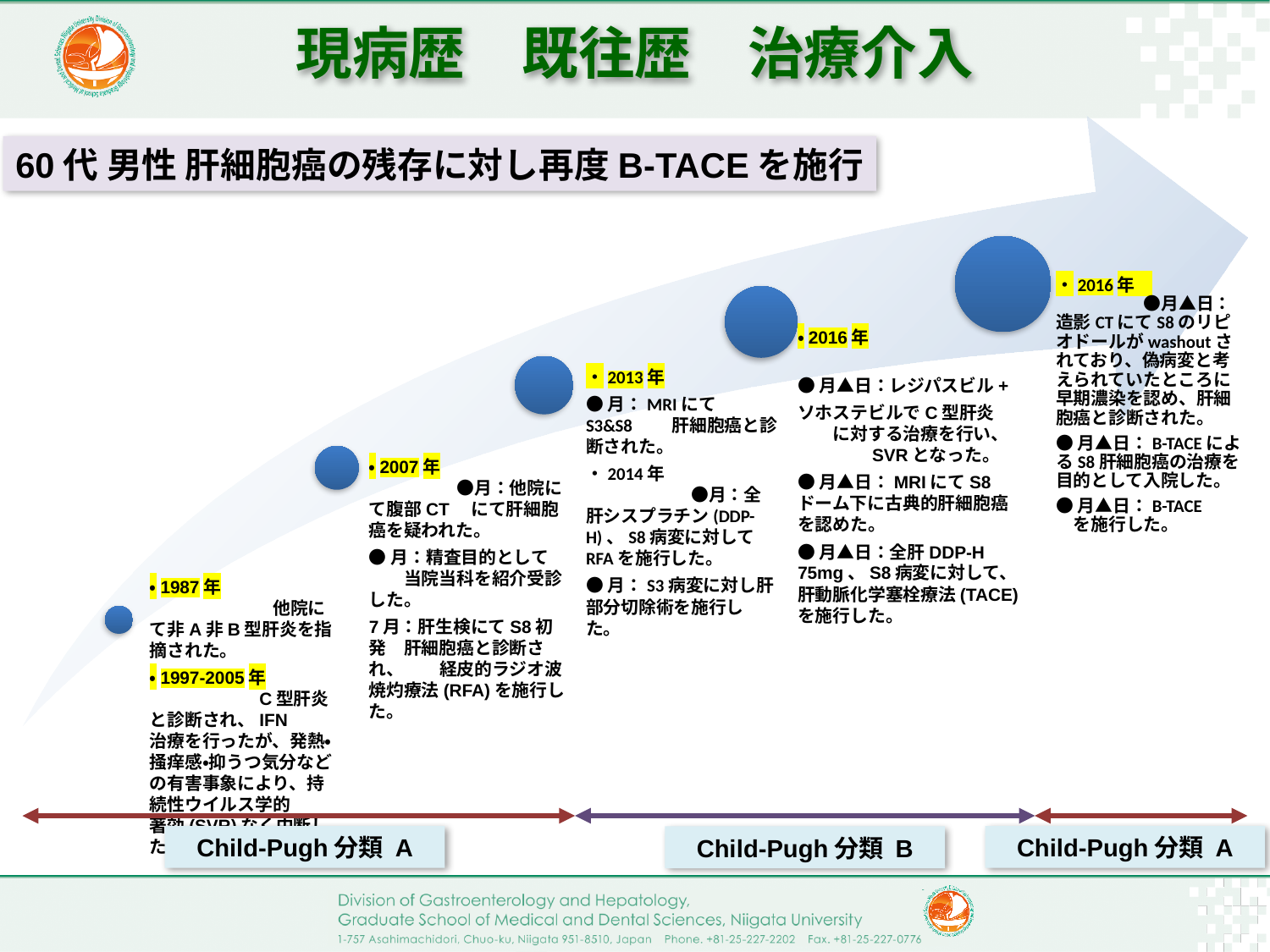

現病歴　既往歴　治療介入
・1987年　　　　　　　　　　　　　他院にて非A非B型肝炎を指摘された。
・1997-2005年　　　　　　　　　　C型肝炎と診断され、IFN　　治療を行ったが、発熱・掻痒感・抑うつ気分などの有害事象により、持続性ウイルス学的　　著効(SVR)なく中断した。
・2007年　　　　　　　　　　　　●月：他院にて腹部CT　にて肝細胞癌を疑われた。
●月：精査目的として　　　当院当科を紹介受診した。
7月：肝生検にてS8初発　肝細胞癌と診断され、　　経皮的ラジオ波焼灼療法(RFA)を施行した。
・2013年
●月：MRIにてS3&S8　　肝細胞癌と診断された。
・2014年　　　　　　　　　　　　●月：全肝シスプラチン(DDP-H)、S8病変に対してRFAを施行した。
●月：S3病変に対し肝部分切除術を施行した。

・2016年
●月▲日：レジパスビル+
ソホステビルでC型肝炎　　　に対する治療を行い、　　　　SVRとなった。
●月▲日：MRIにてS8ドーム下に古典的肝細胞癌を認めた。
●月▲日：全肝DDP-H 75mg、S8病変に対して、肝動脈化学塞栓療法(TACE)を施行した。
・2016年　　　　　　　　　　　●月▲日：造影CTにてS8のリピオドールがwashoutされており、偽病変と考えられていたところに早期濃染を認め、肝細胞癌と診断された。
●月▲日：B-TACEによるS8肝細胞癌の治療を目的として入院した。
●月▲日：B-TACE　　　を施行した。

60代 男性 肝細胞癌の残存に対し再度B-TACEを施行
Child-Pugh分類 A
Child-Pugh分類 A
Child-Pugh分類 B